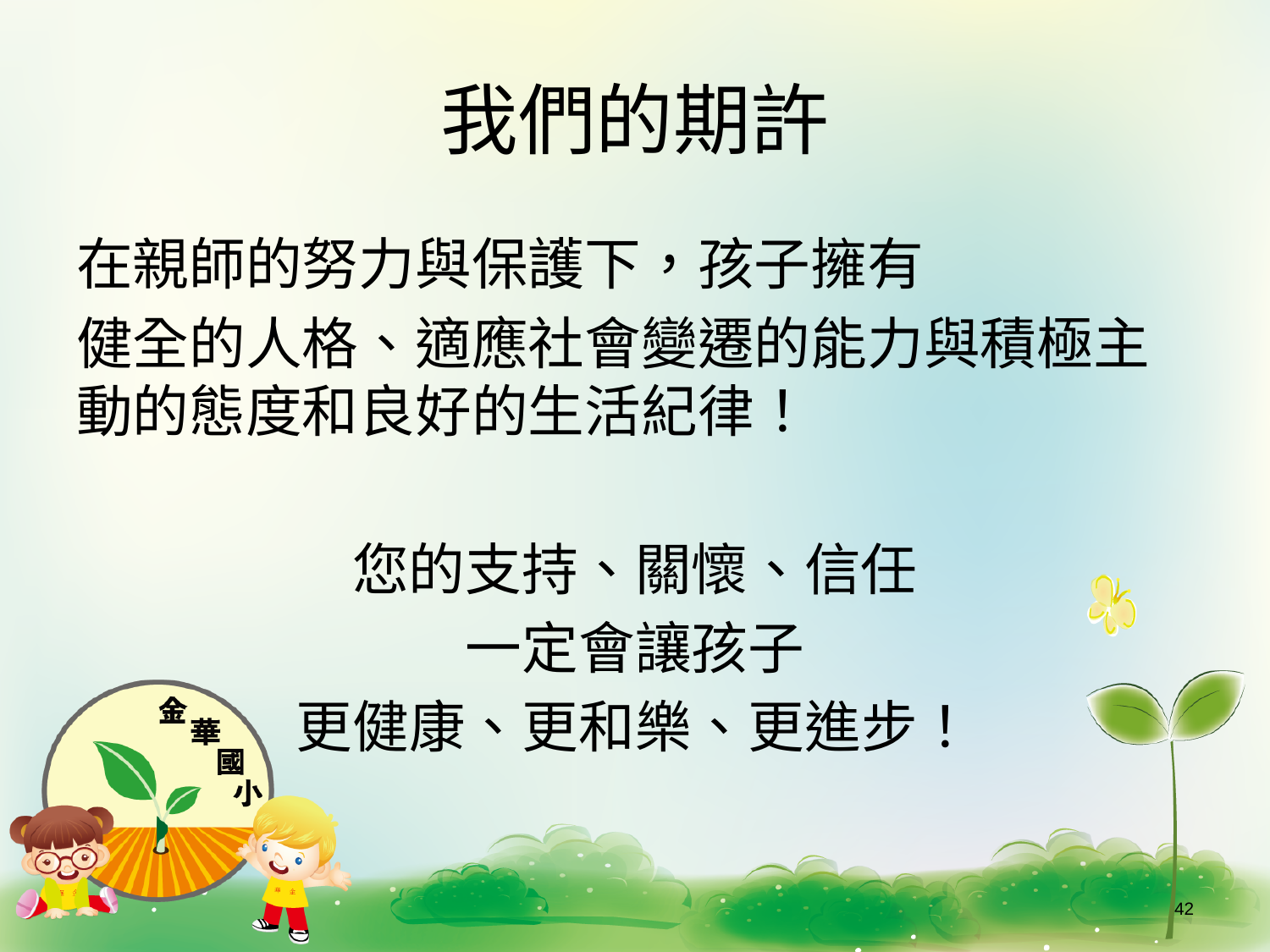

# 我們的期許
在親師的努力與保護下，孩子擁有
健全的人格、適應社會變遷的能力與積極主動的態度和良好的生活紀律！

您的支持、關懷、信任
一定會讓孩子
更健康、更和樂、更進步！

42